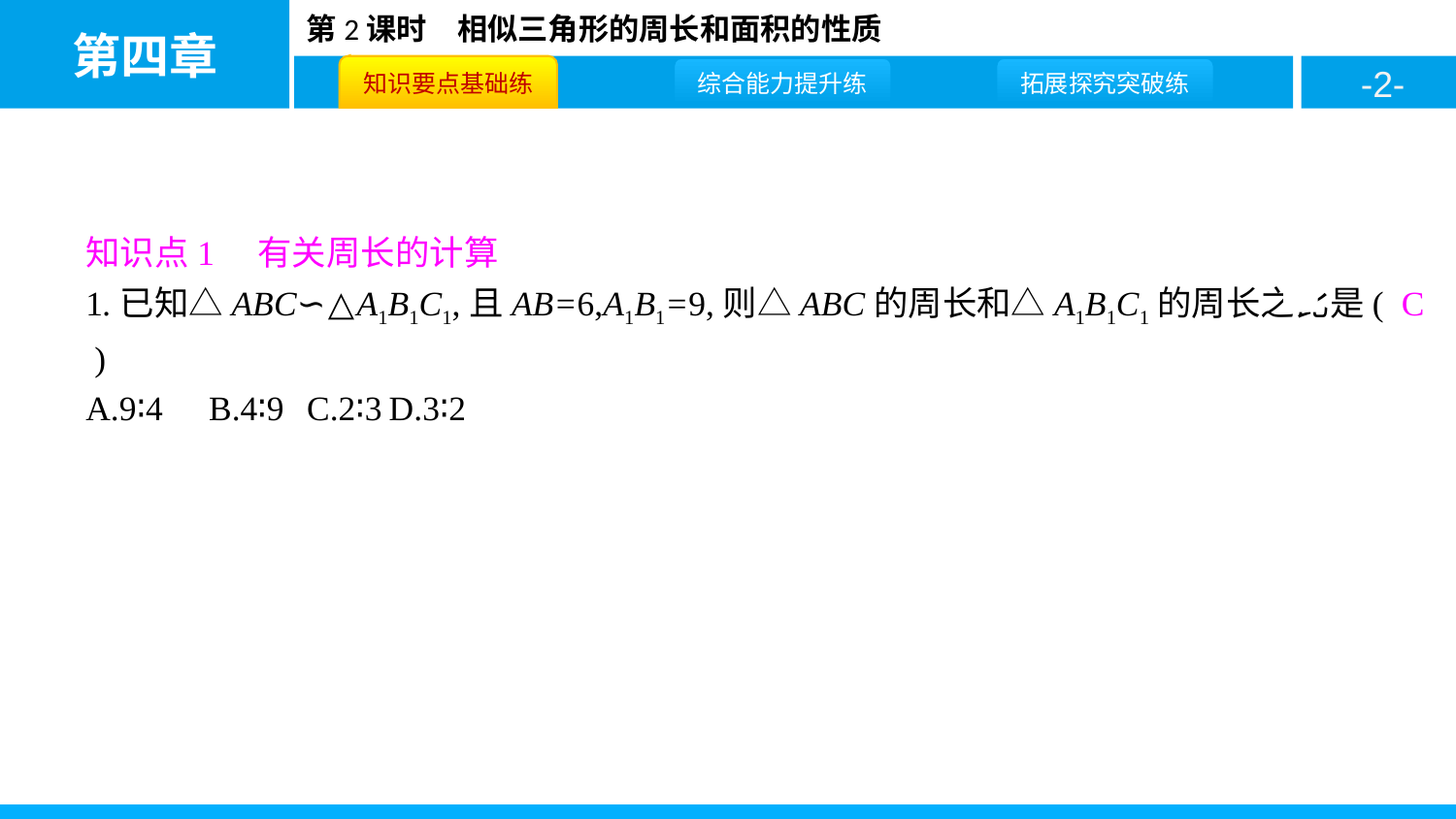

知识点1　有关周长的计算
1.已知△ABC∽△A1B1C1,且AB=6,A1B1=9,则△ABC的周长和△A1B1C1的周长之比是(  C  )
A.9∶4	B.4∶9	C.2∶3	D.3∶2